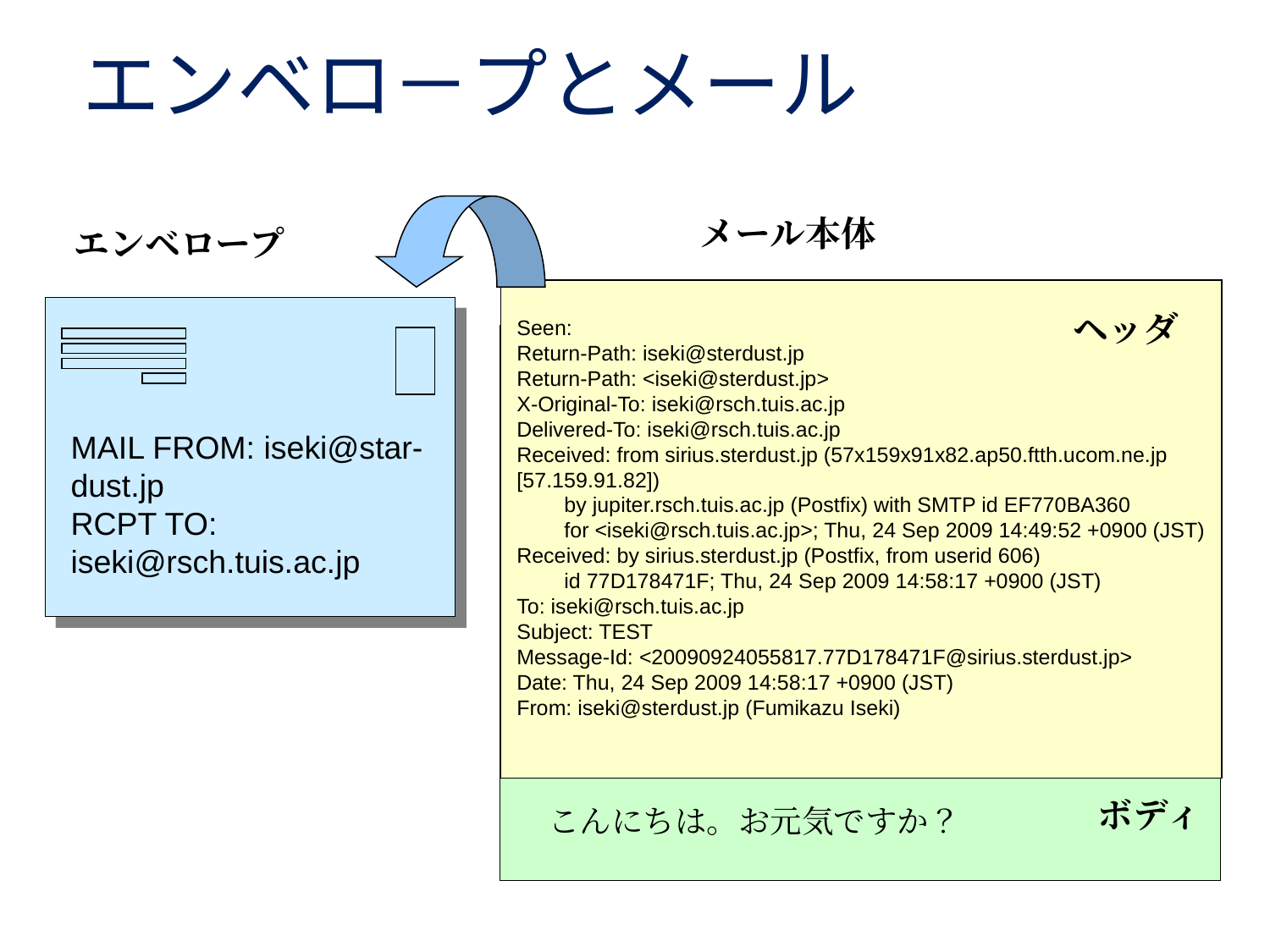

# エンベロ－プとメール

メール本体
エンベロープ

ヘッダ
Seen:
Return-Path: iseki@sterdust.jp
Return-Path: <iseki@sterdust.jp>
X-Original-To: iseki@rsch.tuis.ac.jp
Delivered-To: iseki@rsch.tuis.ac.jp
Received: from sirius.sterdust.jp (57x159x91x82.ap50.ftth.ucom.ne.jp [57.159.91.82])
        by jupiter.rsch.tuis.ac.jp (Postfix) with SMTP id EF770BA360
        for <iseki@rsch.tuis.ac.jp>; Thu, 24 Sep 2009 14:49:52 +0900 (JST)
Received: by sirius.sterdust.jp (Postfix, from userid 606)
        id 77D178471F; Thu, 24 Sep 2009 14:58:17 +0900 (JST)
To: iseki@rsch.tuis.ac.jp
Subject: TEST
Message-Id: <20090924055817.77D178471F@sirius.sterdust.jp>
Date: Thu, 24 Sep 2009 14:58:17 +0900 (JST)
From: iseki@sterdust.jp (Fumikazu Iseki)

MAIL FROM: iseki@star-dust.jp
RCPT TO:   iseki@rsch.tuis.ac.jp

ボディ
こんにちは。お元気ですか？

エンベロープ
MAIL FROM: iseki@star-dust.jp
RCPT TO: iseki@rsch.tuis.ac.jp

メール本体
ヘッダ
改行
ボディ